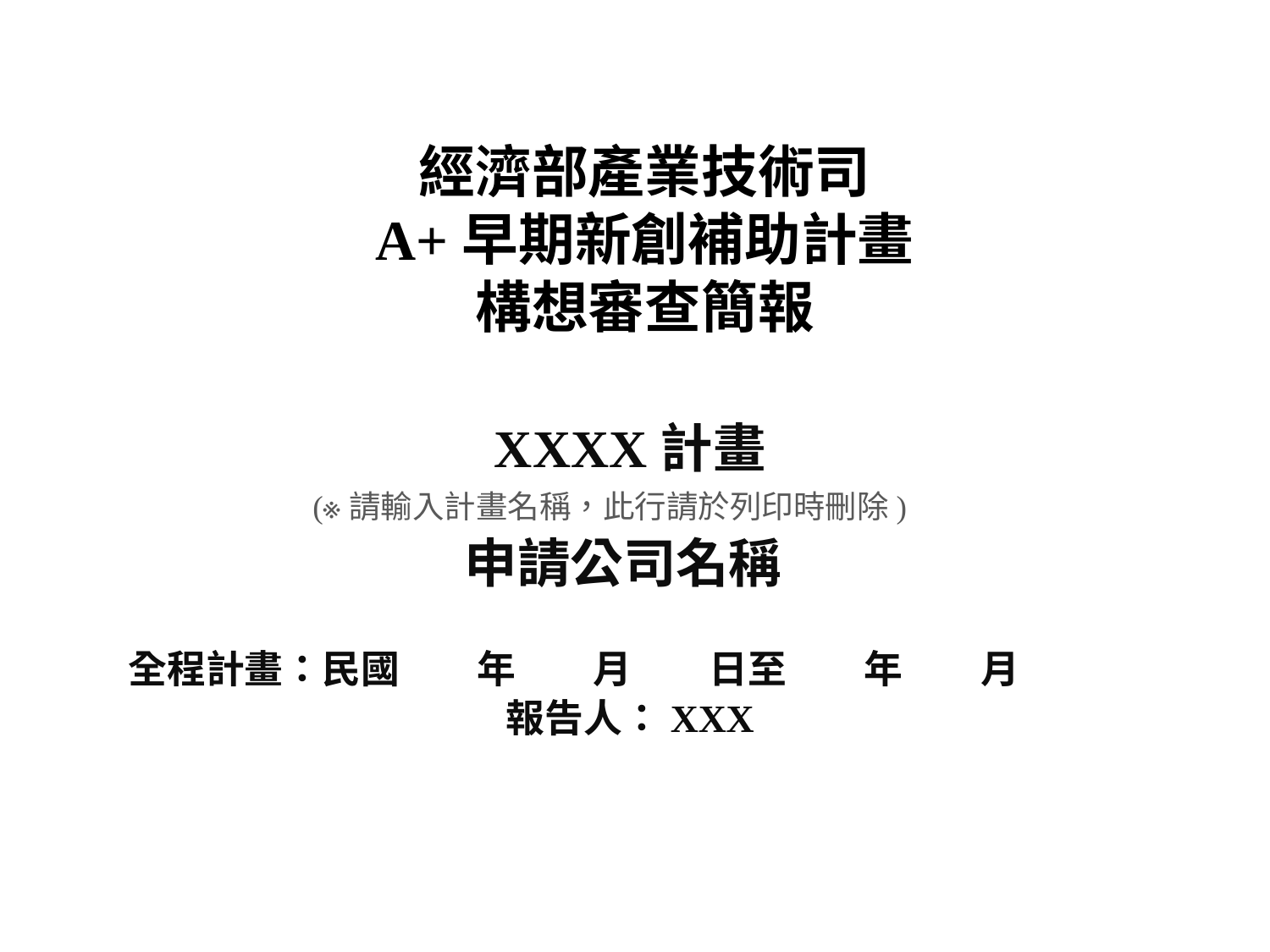

經濟部產業技術司
A+早期新創補助計畫
構想審查簡報
XXXX計畫
(※請輸入計畫名稱，此行請於列印時刪除)
 申請公司名稱

  全程計畫：民國　　年　　月　　日至　　年　　月
報告人：XXX